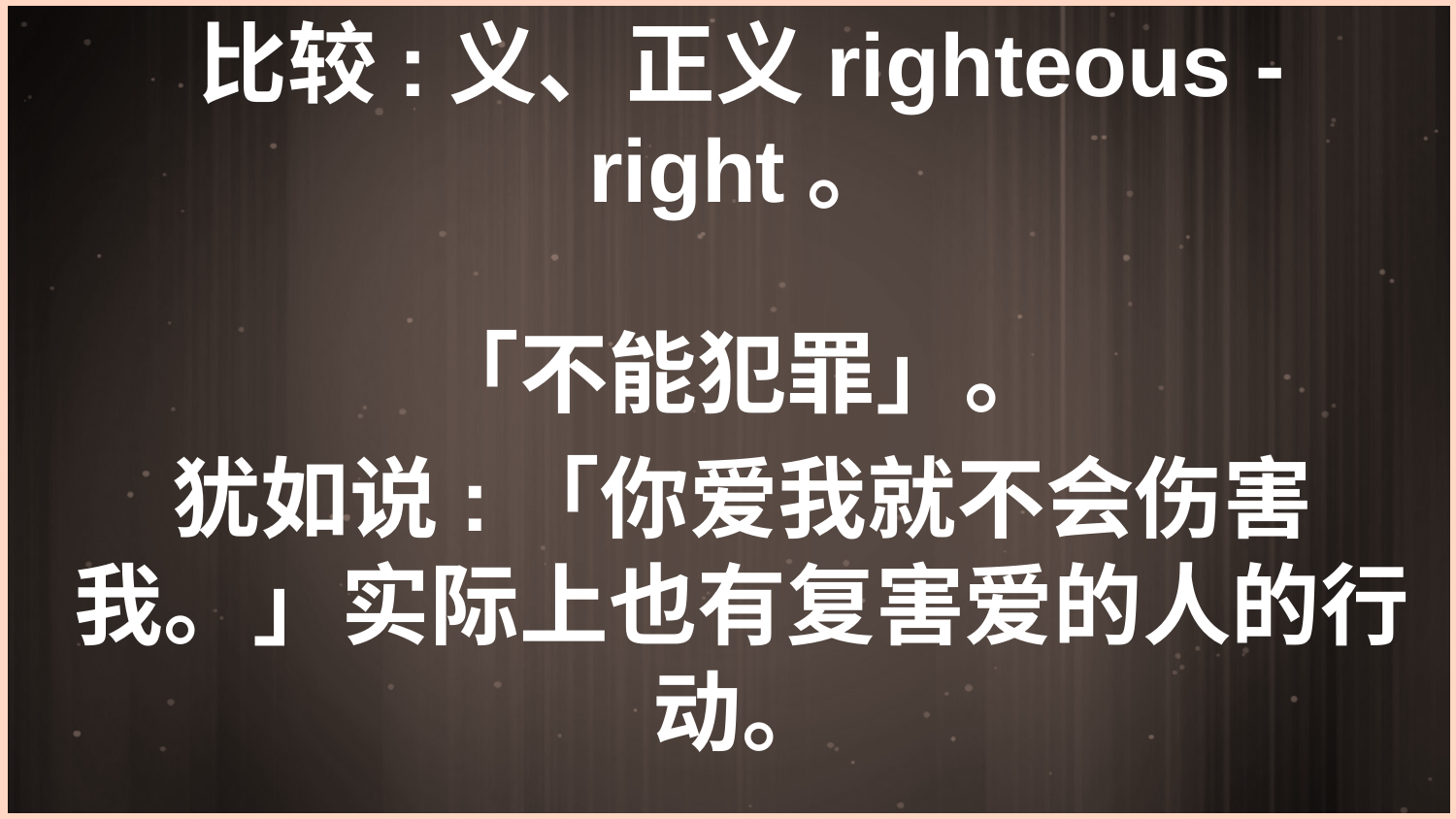

比较:义、正义righteous - right。

「不能犯罪」。
犹如说:「你爱我就不会伤害我。」实际上也有复害爱的人的行动。

又犹如说「纸是不能吃的。